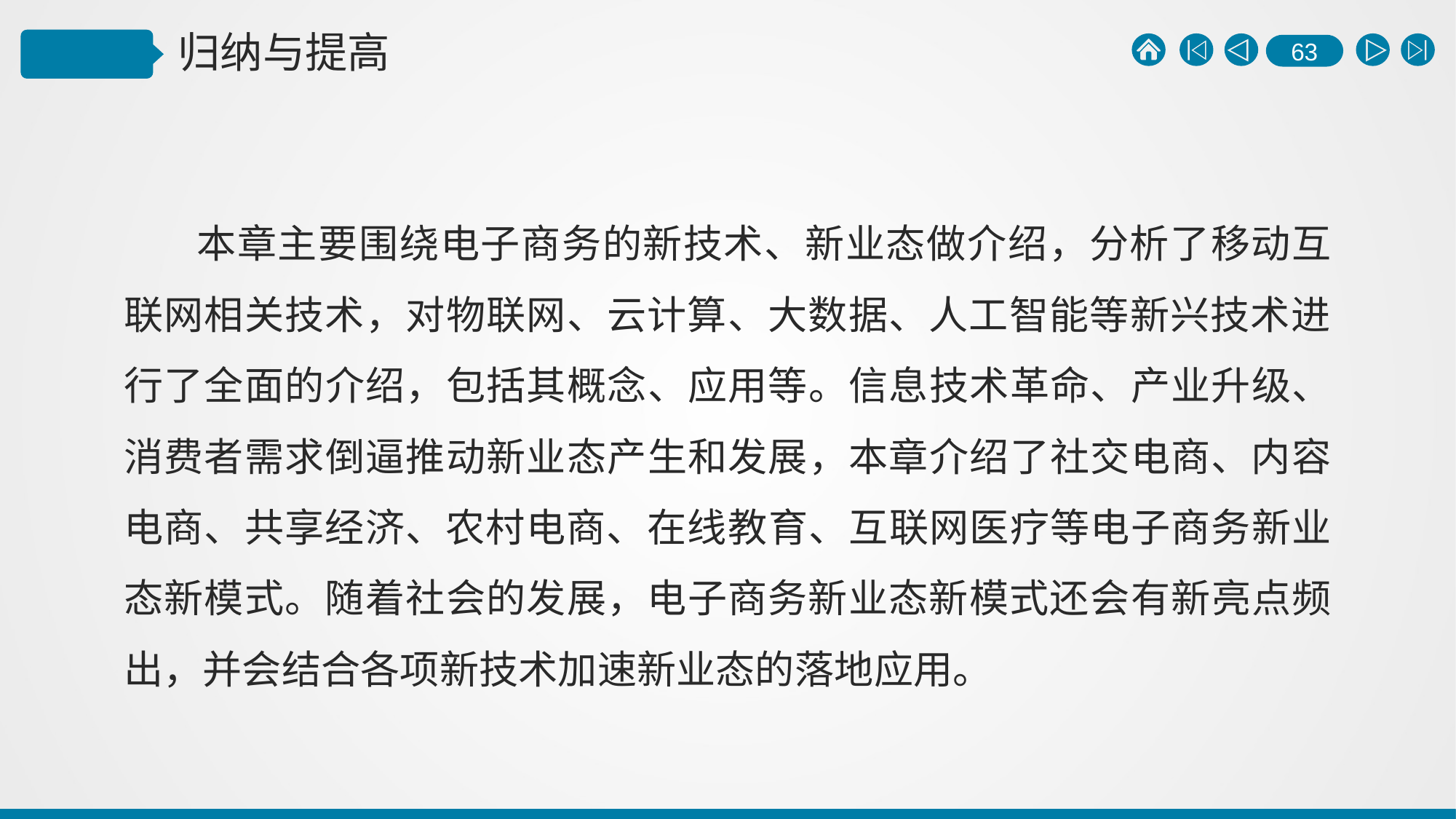

本章主要围绕电子商务的新技术、新业态做介绍，分析了移动互联网相关技术，对物联网、云计算、大数据、人工智能等新兴技术进行了全面的介绍，包括其概念、应用等。信息技术革命、产业升级、消费者需求倒逼推动新业态产生和发展，本章介绍了社交电商、内容电商、共享经济、农村电商、在线教育、互联网医疗等电子商务新业态新模式。随着社会的发展，电子商务新业态新模式还会有新亮点频出，并会结合各项新技术加速新业态的落地应用。